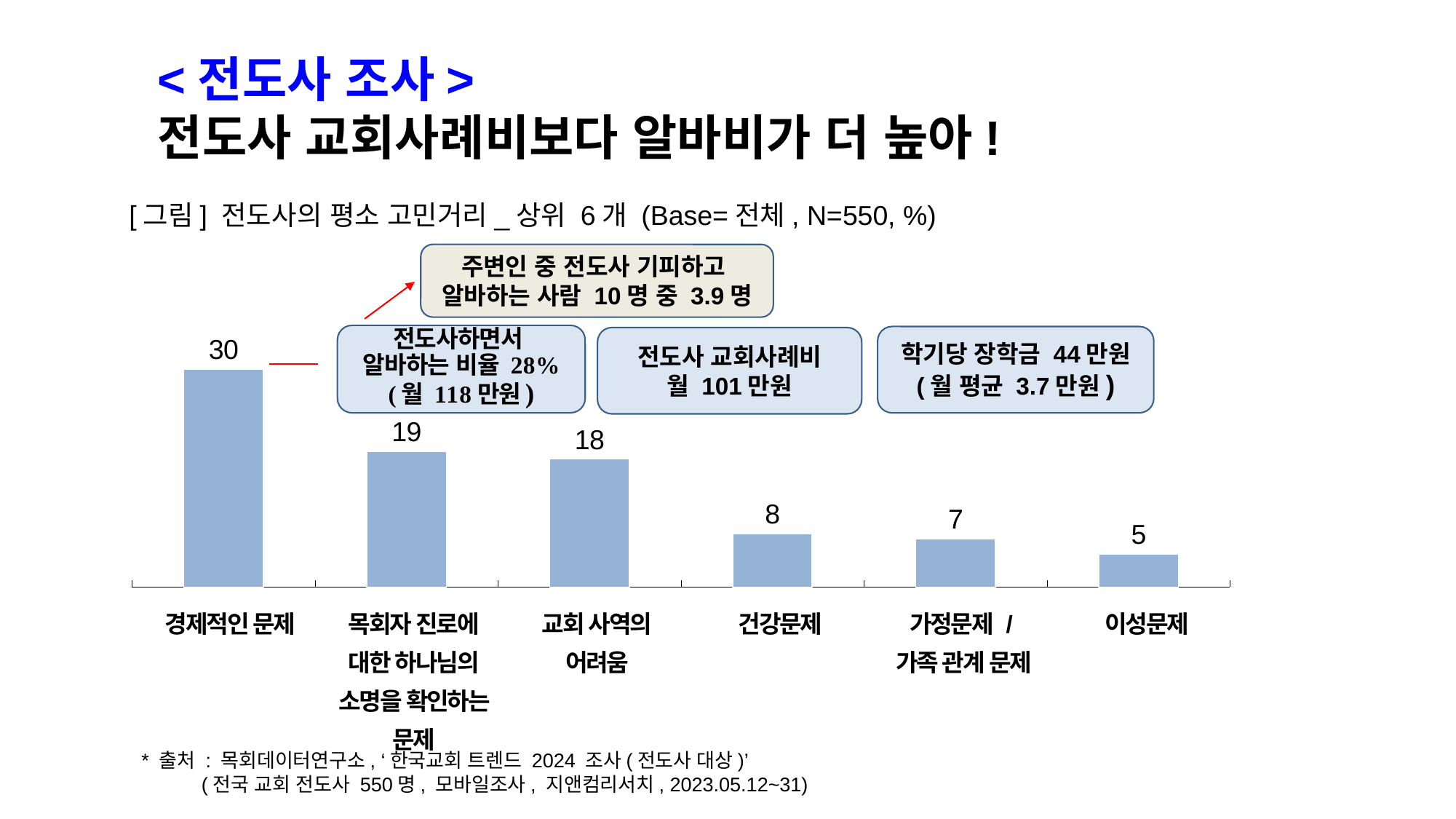

<전도사 조사>
전도사 교회사례비보다 알바비가 더 높아!
[그림] 전도사의 평소 고민거리_상위 6개 (Base=전체, N=550, %)
주변인 중 전도사 기피하고
알바하는 사람 10명 중 3.9명

### Chart

| Category | 개신교인 |
|---|---|
학기당 장학금 44만원
(월 평균 3.7만원)
전도사 교회사례비
월 101만원
| 경제적인 문제 | 목회자 진로에 대한 하나님의 소명을 확인하는 문제 | 교회 사역의 어려움 | 건강문제 | 가정문제 / 가족 관계 문제 | 이성문제 |
| --- | --- | --- | --- | --- | --- |
* 출처 : 목회데이터연구소, ‘한국교회 트렌드 2024 조사(전도사 대상)’
           (전국 교회 전도사 550명, 모바일조사, 지앤컴리서치, 2023.05.12~31)